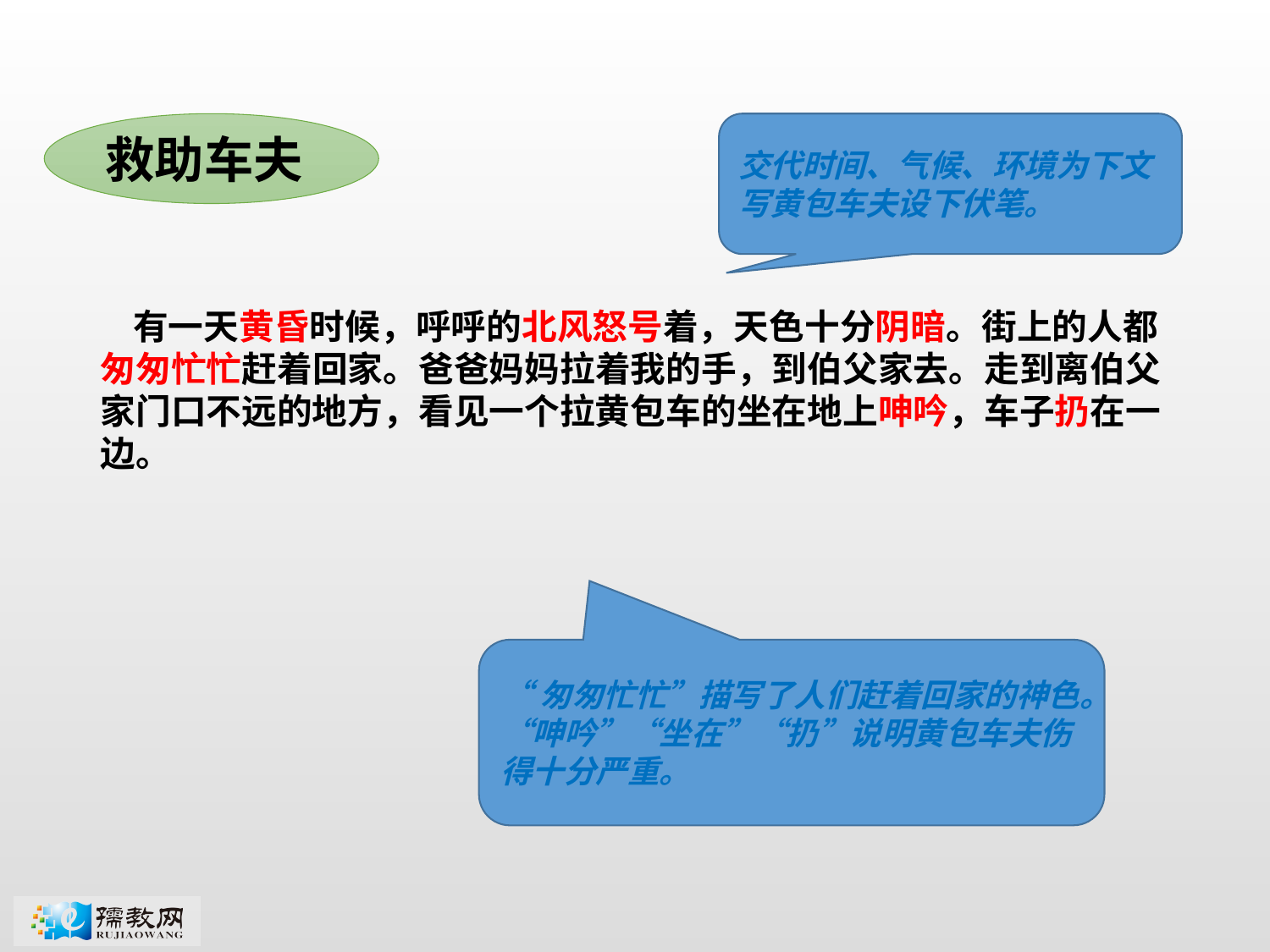

救助车夫
交代时间、气候、环境为下文写黄包车夫设下伏笔。
   有一天黄昏时候，呼呼的北风怒号着，天色十分阴暗。街上的人都匆匆忙忙赶着回家。爸爸妈妈拉着我的手，到伯父家去。走到离伯父家门口不远的地方，看见一个拉黄包车的坐在地上呻吟，车子扔在一边。

“匆匆忙忙”描写了人们赶着回家的神色。“呻吟”“坐在”“扔”说明黄包车夫伤得十分严重。